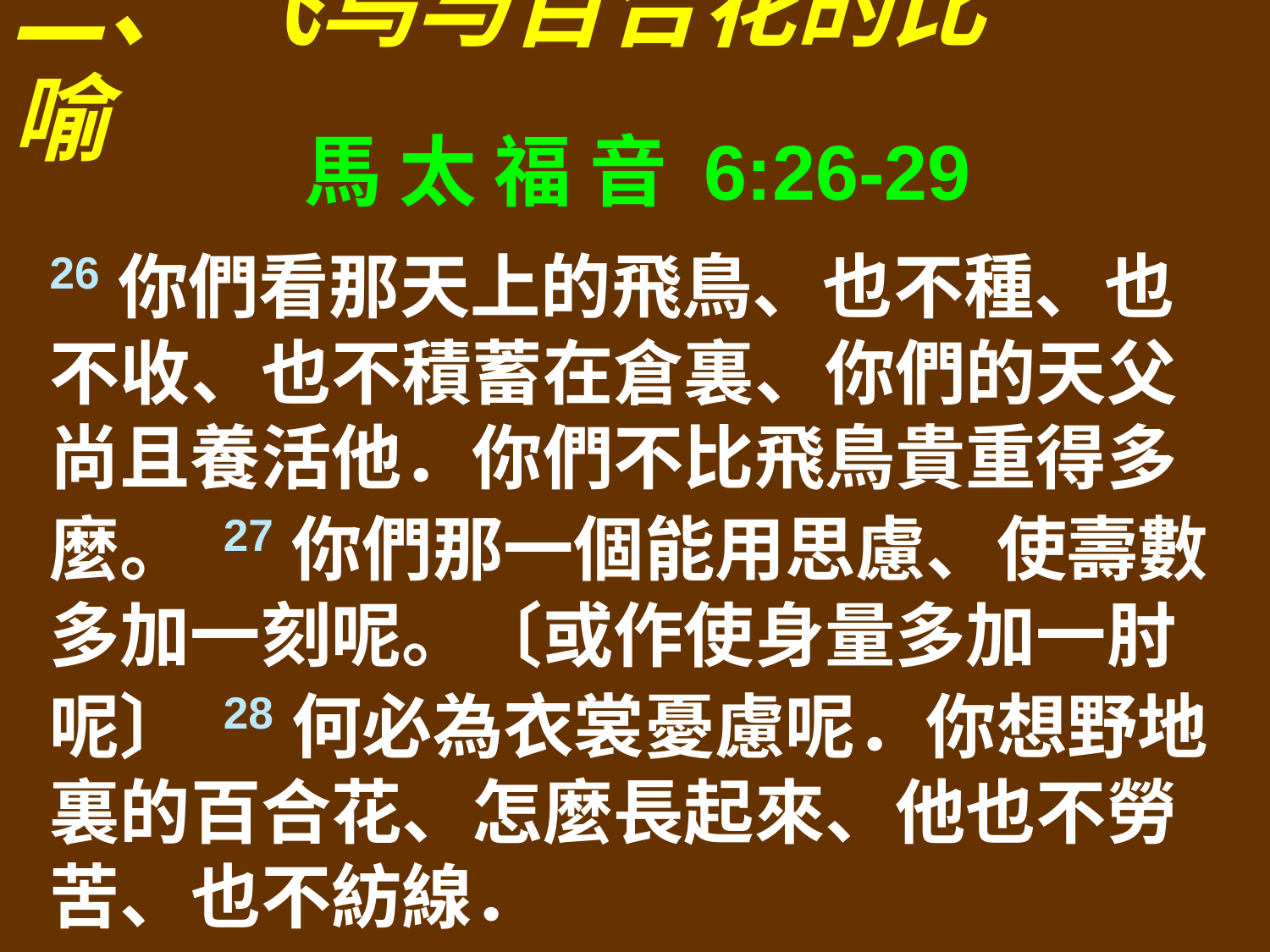

二、 飞鸟与百合花的比喻
馬 太 福 音 6:26-29
26你們看那天上的飛鳥、也不種、也不收、也不積蓄在倉裏、你們的天父尚且養活他．你們不比飛鳥貴重得多麼。 27你們那一個能用思慮、使壽數多加一刻呢。〔或作使身量多加一肘呢〕 28何必為衣裳憂慮呢．你想野地裏的百合花、怎麼長起來、他也不勞苦、也不紡線．